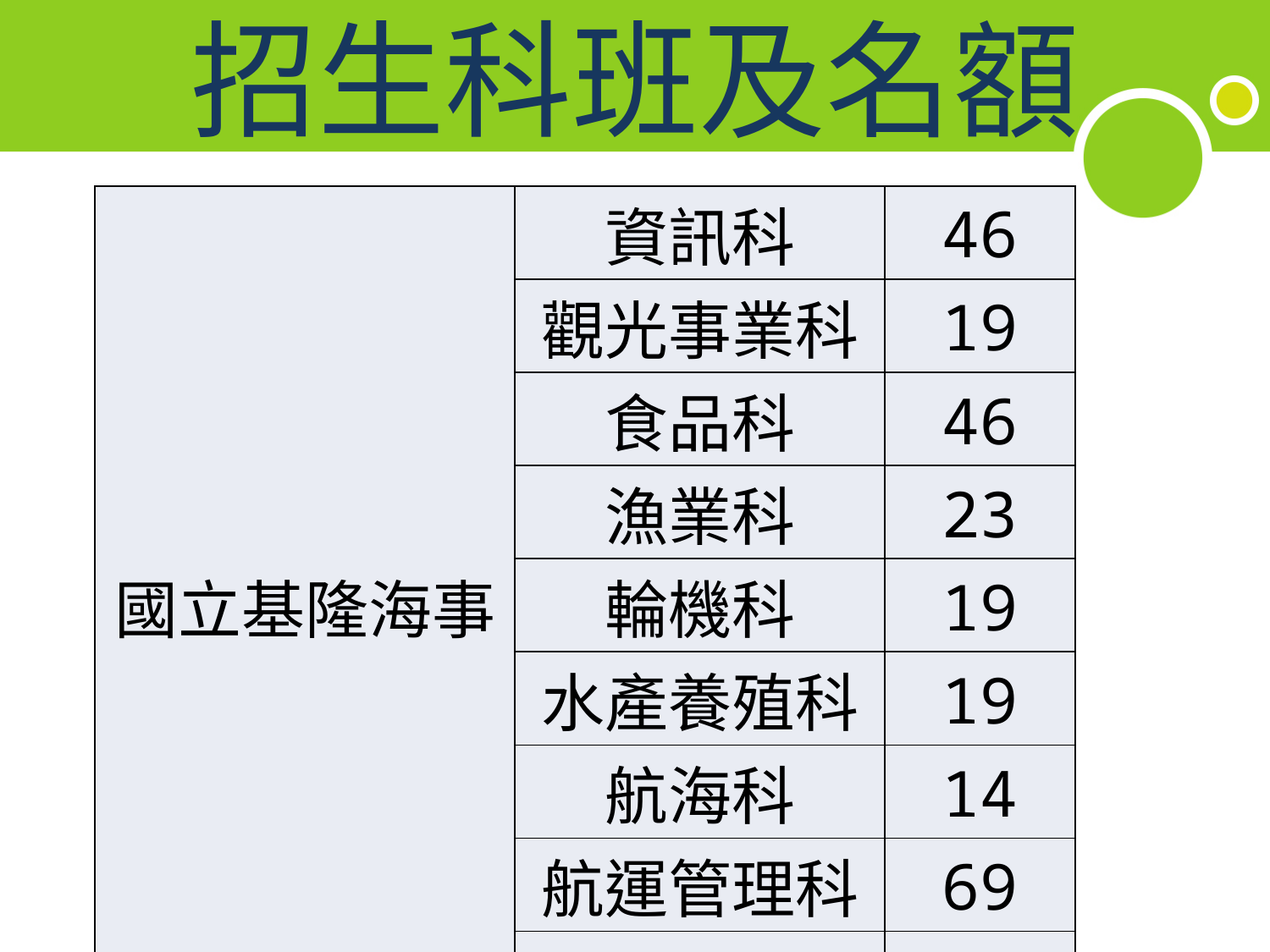

# 招生科班及名額
| 國立基隆海事 | 資訊科 | 46 |
| --- | --- | --- |
|  | 觀光事業科 | 19 |
|  | 食品科 | 46 |
|  | 漁業科 | 23 |
|  | 輪機科 | 19 |
|  | 水產養殖科 | 19 |
|  | 航海科 | 14 |
|  | 航運管理科 | 69 |
|  | 合計 | 255 |